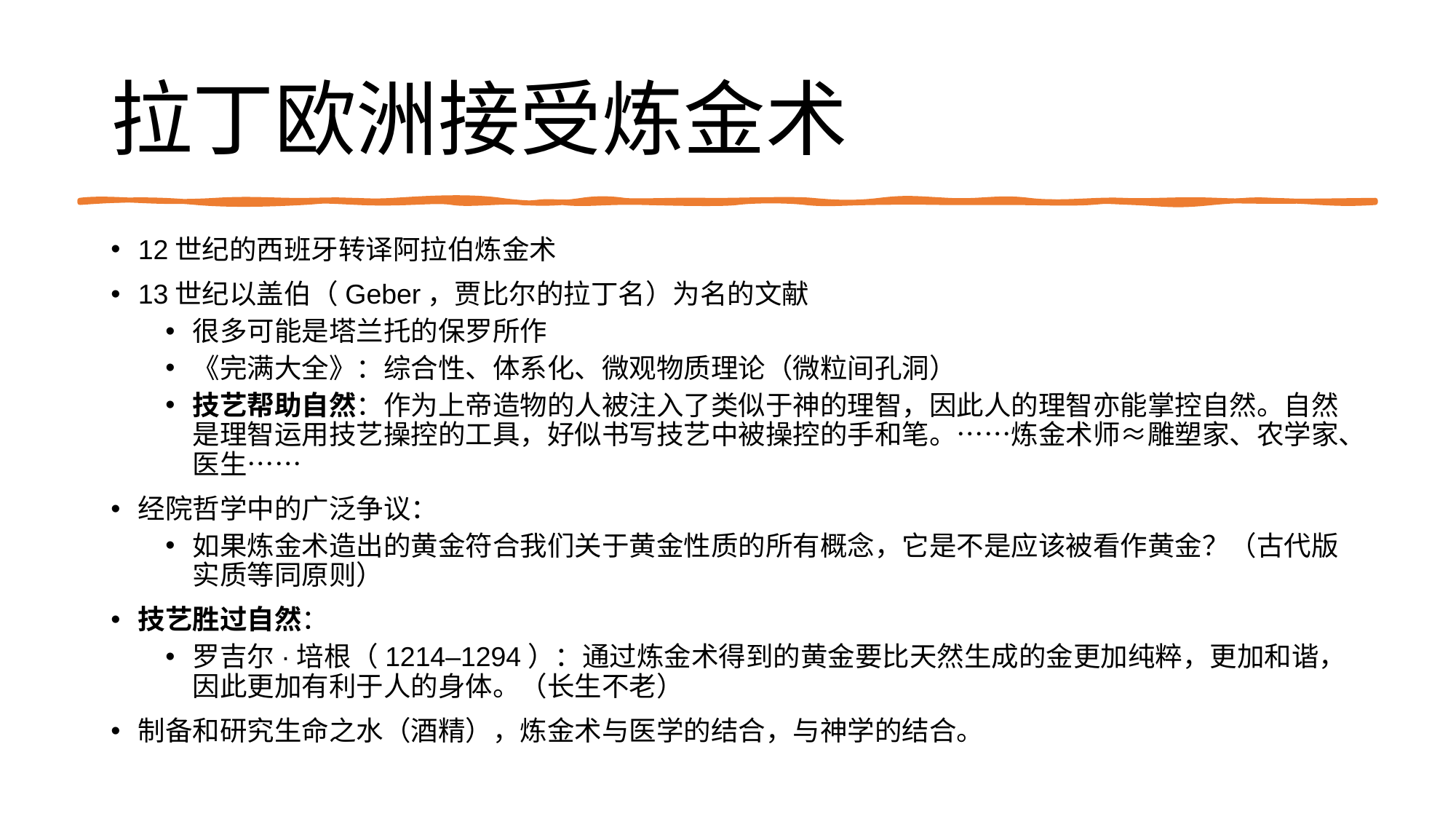

# 拉丁欧洲接受炼金术

12世纪的西班牙转译阿拉伯炼金术
13世纪以盖伯（Geber，贾比尔的拉丁名）为名的文献
很多可能是塔兰托的保罗所作
《完满大全》：综合性、体系化、微观物质理论（微粒间孔洞）
技艺帮助自然：作为上帝造物的人被注入了类似于神的理智，因此人的理智亦能掌控自然。自然是理智运用技艺操控的工具，好似书写技艺中被操控的手和笔。……炼金术师≈雕塑家、农学家、医生……
经院哲学中的广泛争议：
如果炼金术造出的黄金符合我们关于黄金性质的所有概念，它是不是应该被看作黄金？（古代版实质等同原则）
技艺胜过自然：
罗吉尔·培根（1214–1294）：通过炼金术得到的黄金要比天然生成的金更加纯粹，更加和谐，因此更加有利于人的身体。（长生不老）
制备和研究生命之水（酒精），炼金术与医学的结合，与神学的结合。